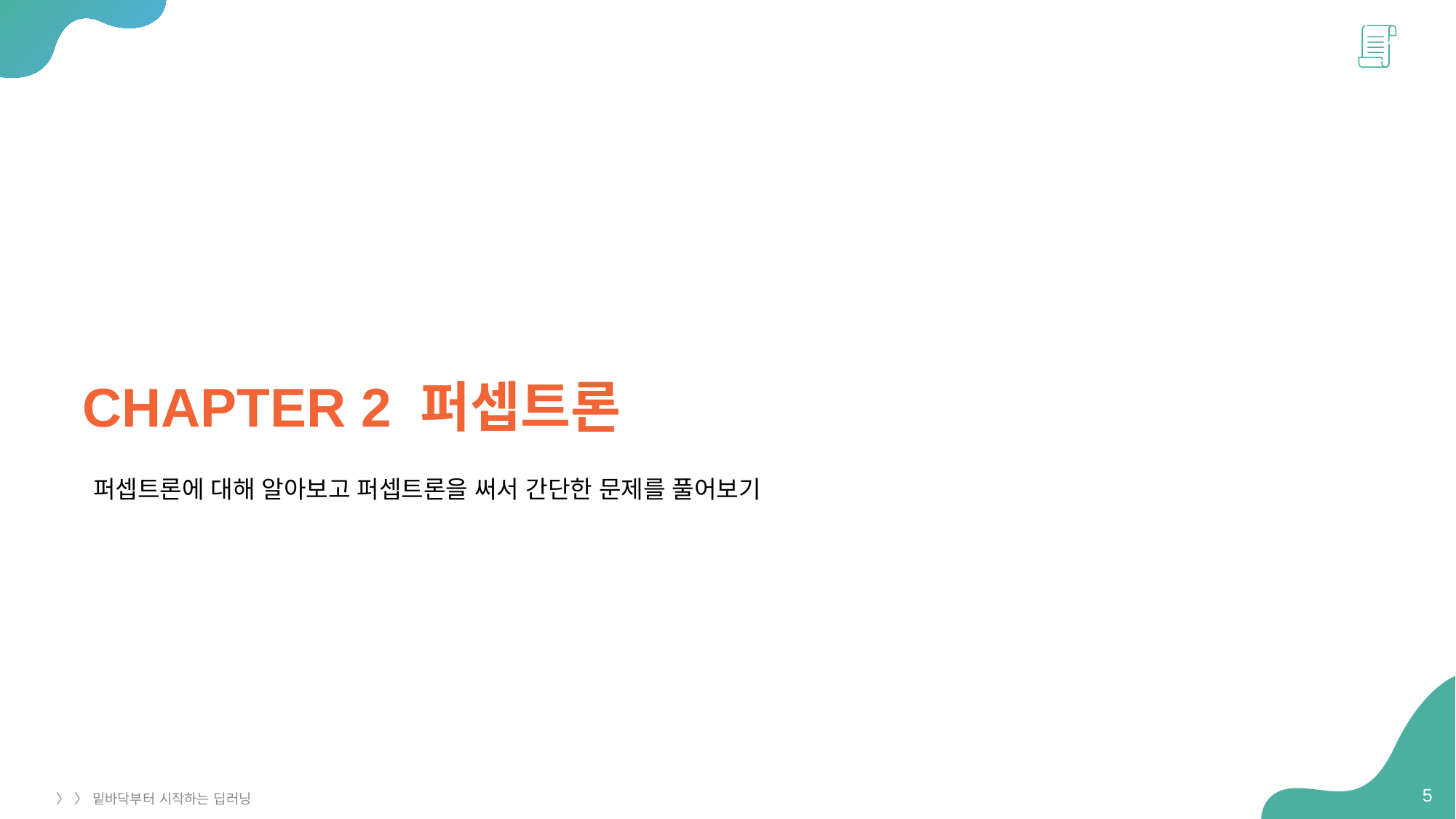

CHAPTER 2 퍼셉트론
퍼셉트론에 대해 알아보고 퍼셉트론을 써서 간단한 문제를 풀어보기
5
〉 〉 밑바닥부터 시작하는 딥러닝